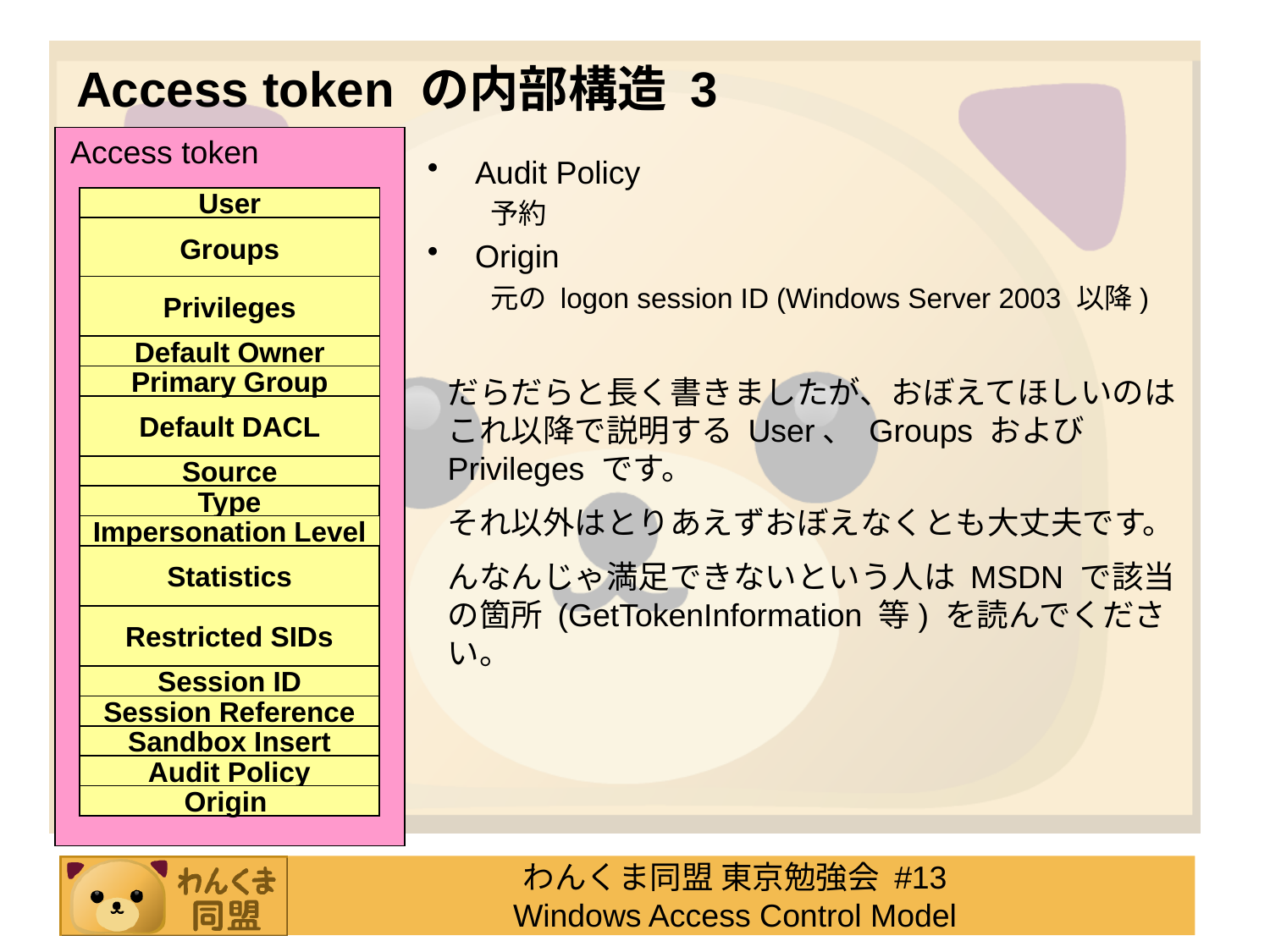

# Access token の内部構造 3
Access token

User
Groups
Privileges
Default Owner
Primary Group
Default DACL
Source
Type
Impersonation Level
Statistics
Restricted SIDs
Session ID
Session Reference
Sandbox Insert
Audit Policy
Origin
Audit Policy
予約
Origin
元の logon session ID (Windows Server 2003 以降)
だらだらと長く書きましたが、おぼえてほしいのはこれ以降で説明する User、 Groups および Privileges です。
それ以外はとりあえずおぼえなくとも大丈夫です。
んなんじゃ満足できないという人は MSDN で該当の箇所 (GetTokenInformation 等) を読んでください。